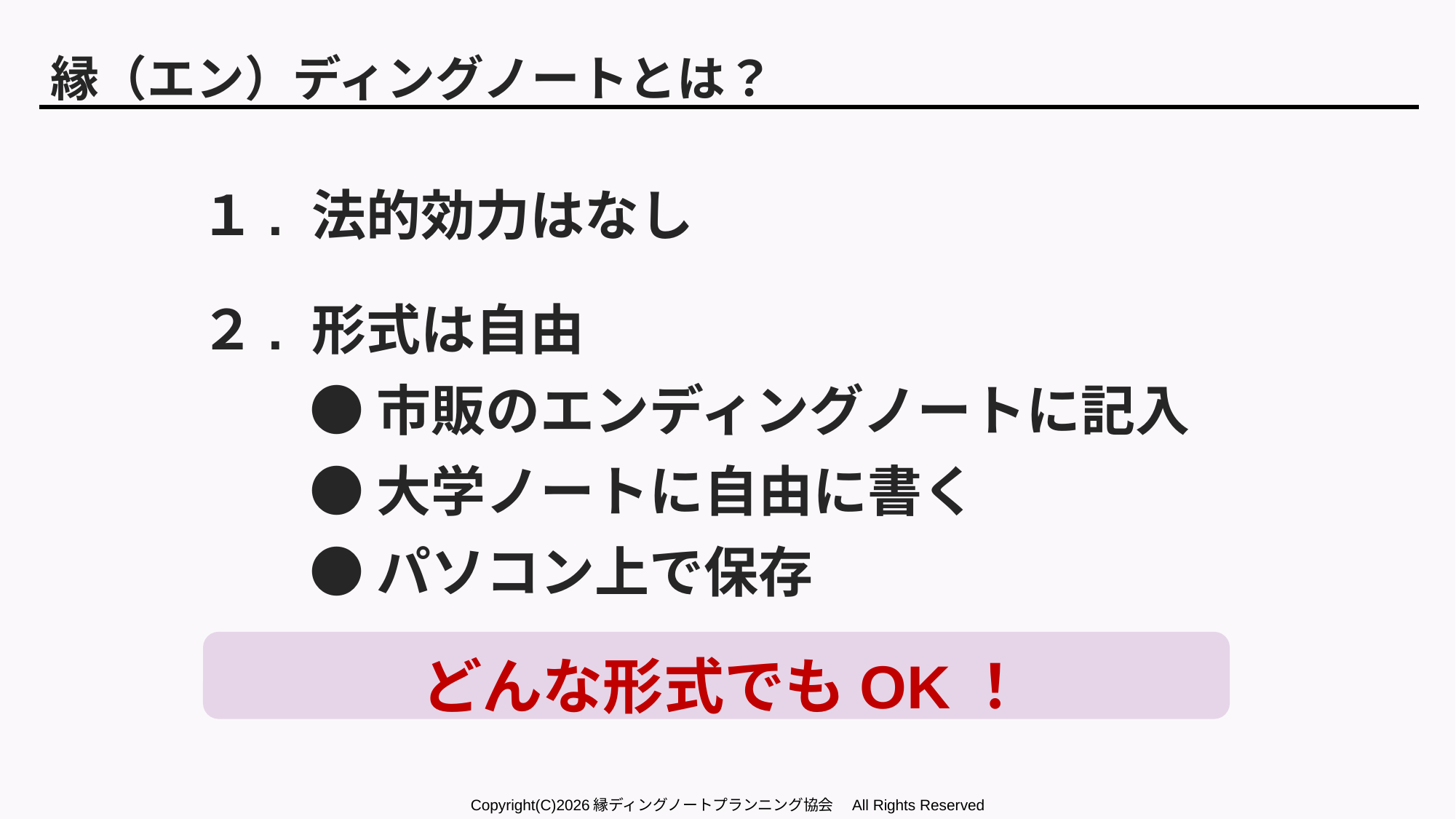

縁（エン）ディングノートとは？
１. 法的効力はなし
２. 形式は自由
　　● 市販のエンディングノートに記入
　　● 大学ノートに自由に書く
　　● パソコン上で保存
 どんな形式でもOK！
Copyright(C)2026縁ディングノートプランニング協会　All Rights Reserved